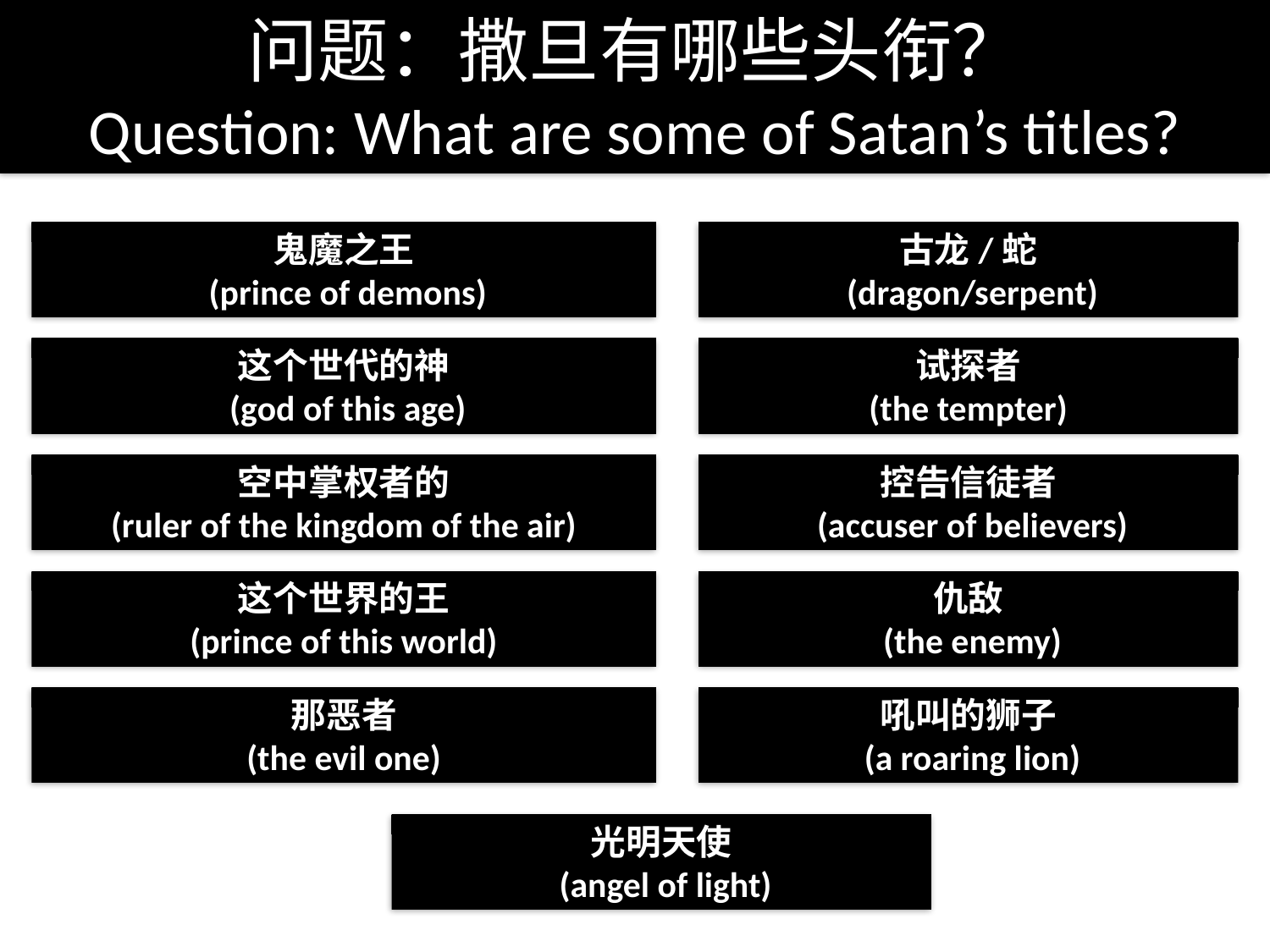

问题：撒旦有哪些头衔？
Question: What are some of Satan’s titles?
鬼魔之王
 (prince of demons)
古龙/蛇
 (dragon/serpent)
这个世代的神
 (god of this age)
试探者
(the tempter)
空中掌权者的
(ruler of the kingdom of the air)
控告信徒者
 (accuser of believers)
这个世界的王
(prince of this world)
仇敌
 (the enemy)
那恶者
(the evil one)
吼叫的狮子
 (a roaring lion)
光明天使
 (angel of light)